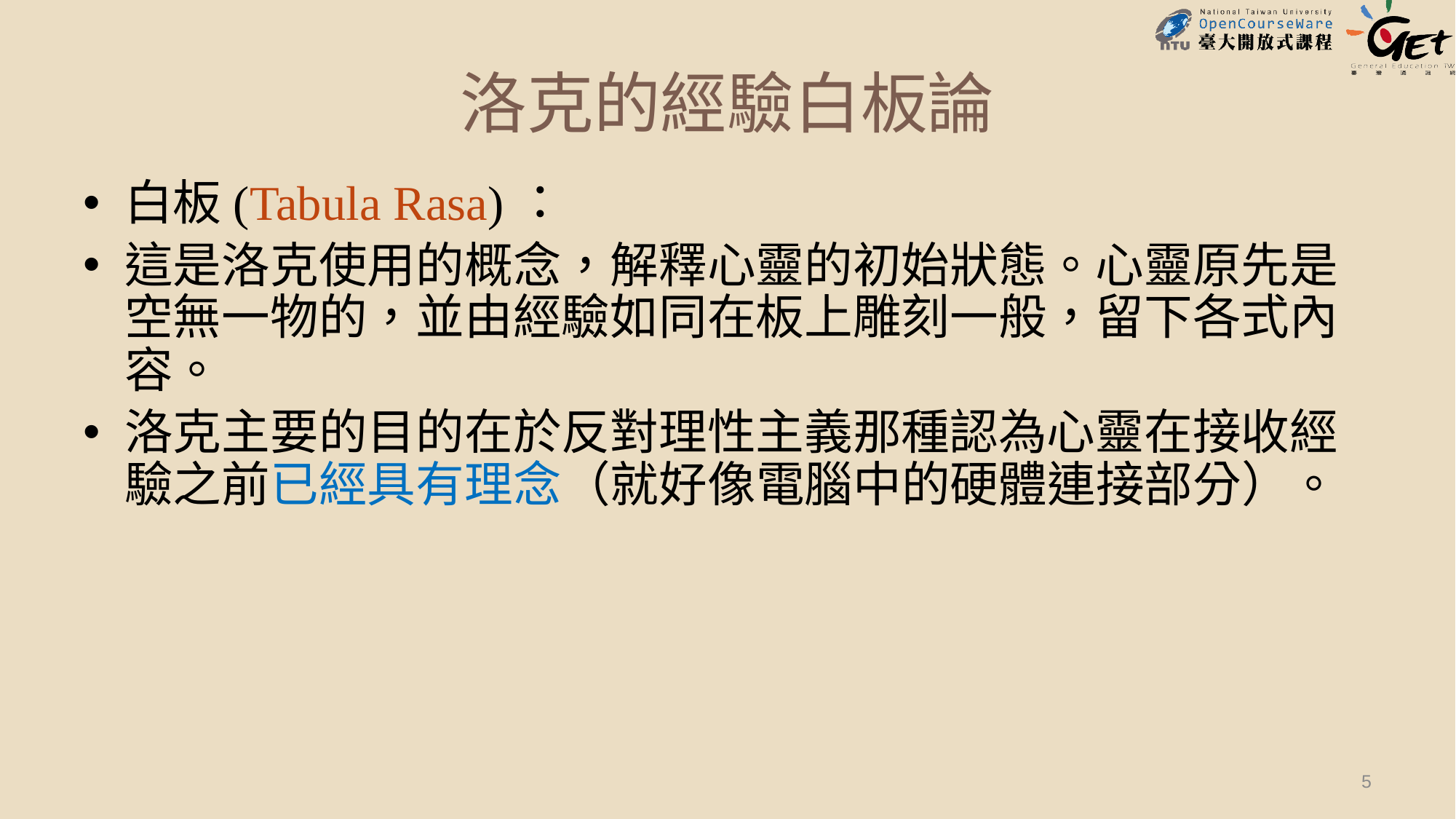

# 洛克的經驗白板論
白板(Tabula Rasa)：
這是洛克使用的概念，解釋心靈的初始狀態。心靈原先是空無一物的，並由經驗如同在板上雕刻一般，留下各式內容。
洛克主要的目的在於反對理性主義那種認為心靈在接收經驗之前已經具有理念（就好像電腦中的硬體連接部分）。
5